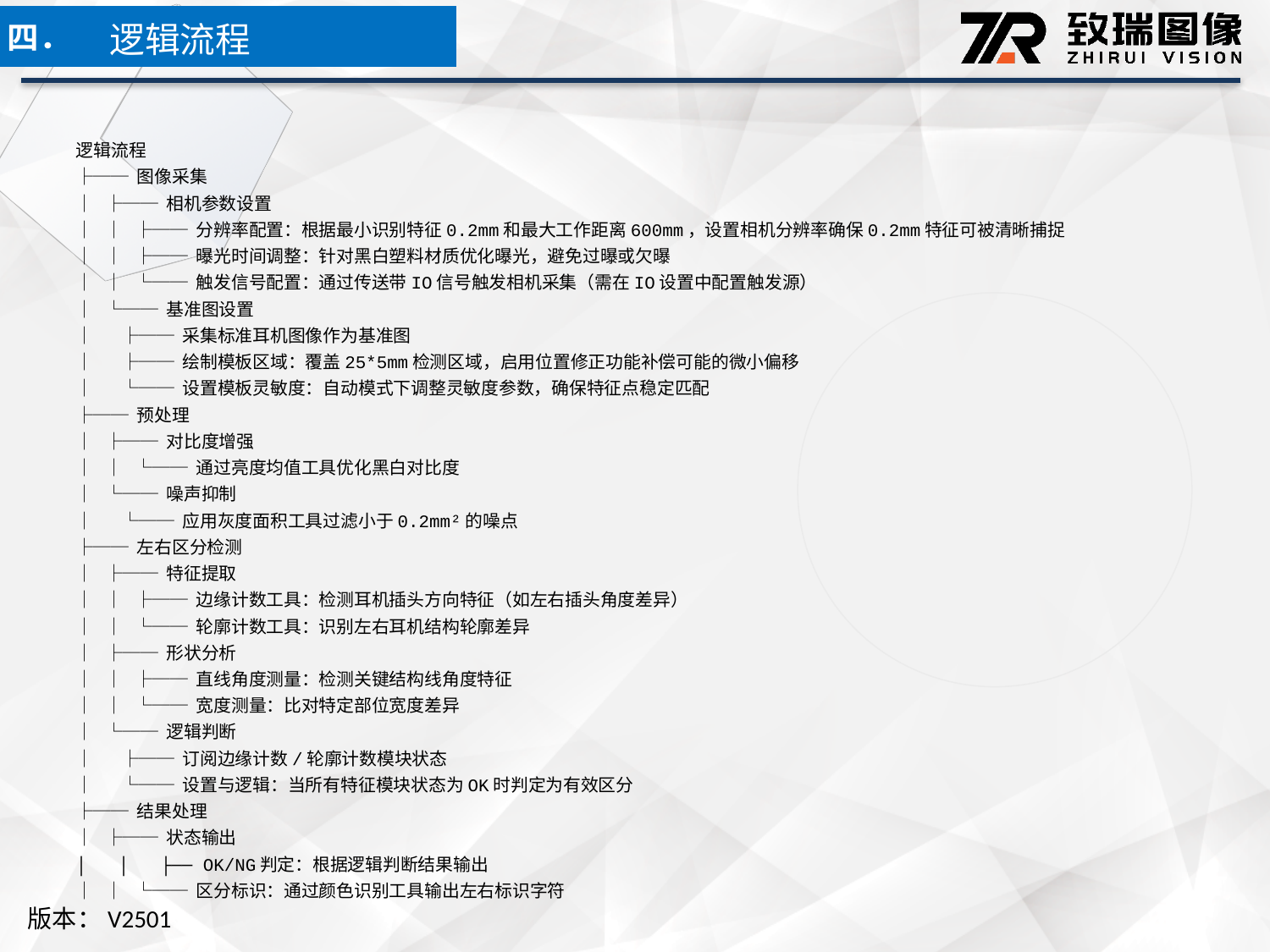

逻辑流程
四．

逻辑流程
├── 图像采集
│   ├── 相机参数设置
│   │   ├── 分辨率配置：根据最小识别特征0.2mm和最大工作距离600mm，设置相机分辨率确保0.2mm特征可被清晰捕捉
│   │   ├── 曝光时间调整：针对黑白塑料材质优化曝光，避免过曝或欠曝
│   │   └── 触发信号配置：通过传送带IO信号触发相机采集（需在IO设置中配置触发源）
│   └── 基准图设置
│       ├── 采集标准耳机图像作为基准图
│       ├── 绘制模板区域：覆盖25*5mm检测区域，启用位置修正功能补偿可能的微小偏移
│       └── 设置模板灵敏度：自动模式下调整灵敏度参数，确保特征点稳定匹配
├── 预处理
│   ├── 对比度增强
│   │   └── 通过亮度均值工具优化黑白对比度
│   └── 噪声抑制
│       └── 应用灰度面积工具过滤小于0.2mm²的噪点
├── 左右区分检测
│   ├── 特征提取
│   │   ├── 边缘计数工具：检测耳机插头方向特征（如左右插头角度差异）
│   │   └── 轮廓计数工具：识别左右耳机结构轮廓差异
│   ├── 形状分析
│   │   ├── 直线角度测量：检测关键结构线角度特征
│   │   └── 宽度测量：比对特定部位宽度差异
│   └── 逻辑判断
│       ├── 订阅边缘计数/轮廓计数模块状态
│       └── 设置与逻辑：当所有特征模块状态为OK时判定为有效区分
├── 结果处理
│   ├── 状态输出
│   │   ├── OK/NG判定：根据逻辑判断结果输出
│   │   └── 区分标识：通过颜色识别工具输出左右标识字符